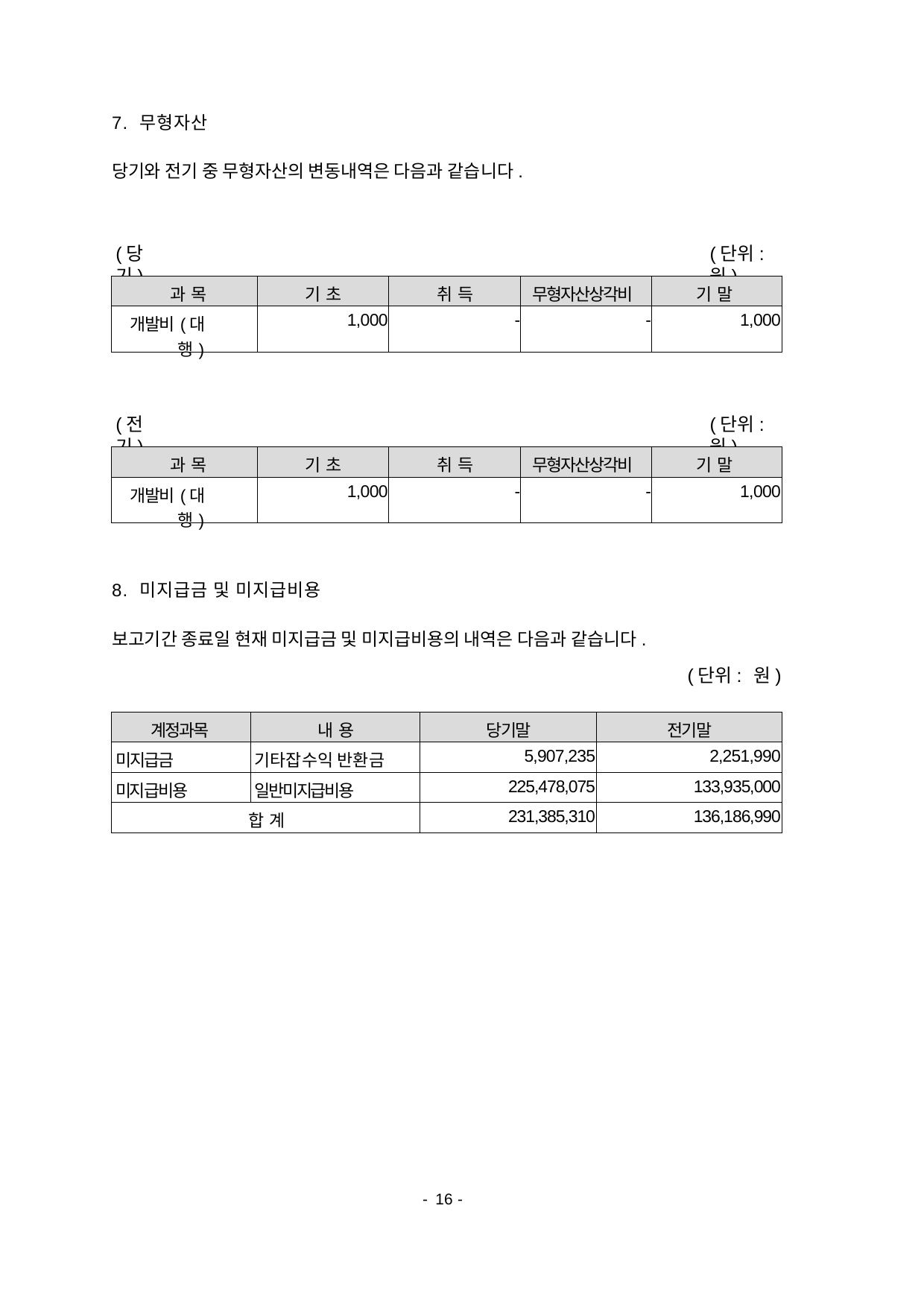

7. 무형자산

당기와 전기 중 무형자산의 변동내역은 다음과 같습니다.
(당기)
(단위: 원)
| 과 목 | 기 초 | 취 득 | 무형자산상각비 | 기 말 |
| --- | --- | --- | --- | --- |
| 개발비(대행) | 1,000 | - | - | 1,000 |
(전기)
(단위: 원)
| 과 목 | 기 초 | 취 득 | 무형자산상각비 | 기 말 |
| --- | --- | --- | --- | --- |
| 개발비(대행) | 1,000 | - | - | 1,000 |
8. 미지급금 및 미지급비용

보고기간 종료일 현재 미지급금 및 미지급비용의 내역은 다음과 같습니다.
(단위: 원)
| 계정과목 | 내 용 | 당기말 | 전기말 |
| --- | --- | --- | --- |
| 미지급금 | 기타잡수익 반환금 | 5,907,235 | 2,251,990 |
| 미지급비용 | 일반미지급비용 | 225,478,075 | 133,935,000 |
| 합 계 |  | 231,385,310 | 136,186,990 |
- 16 -